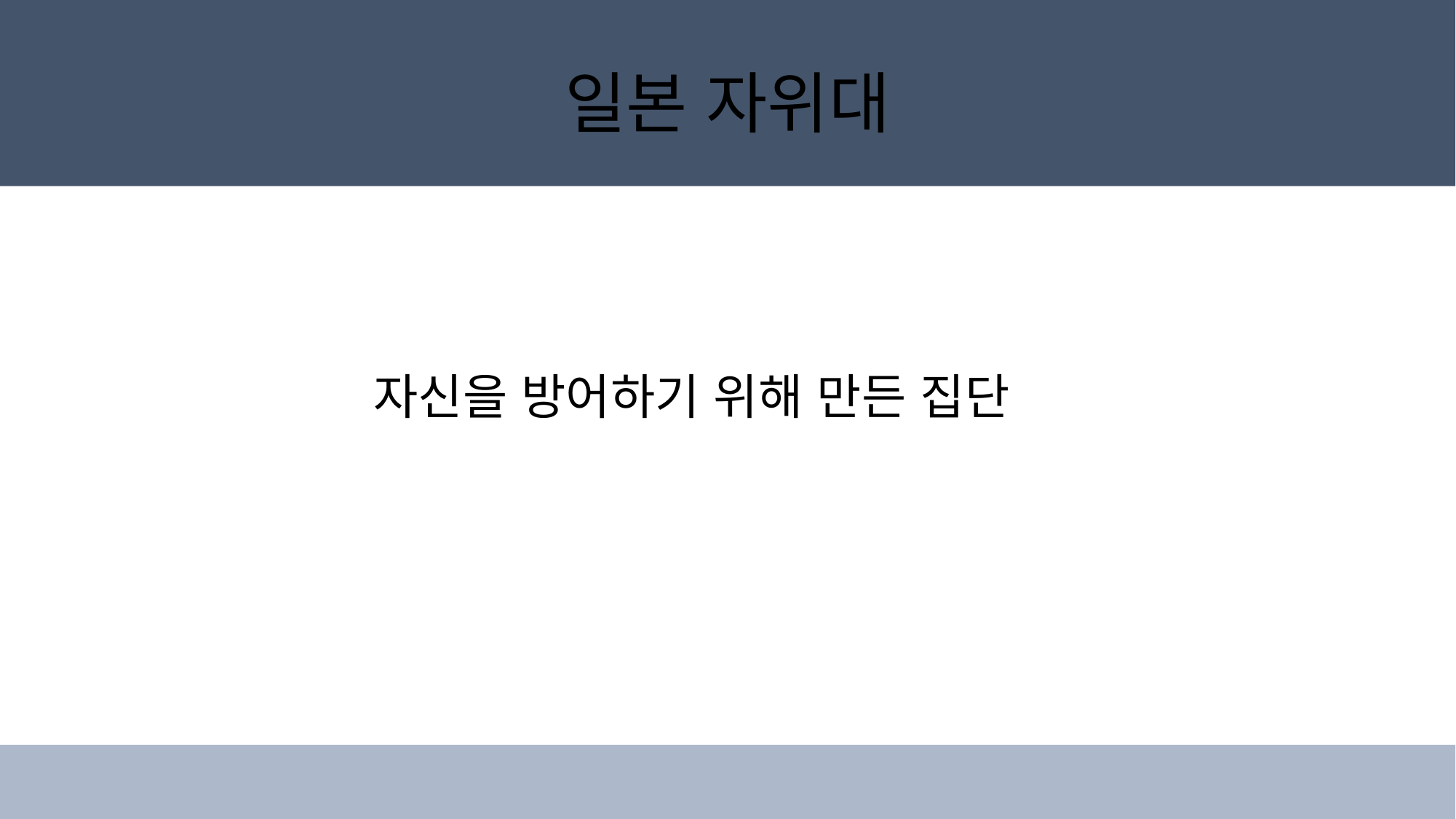

# 일본 자위대
자신을 방어하기 위해 만든 집단